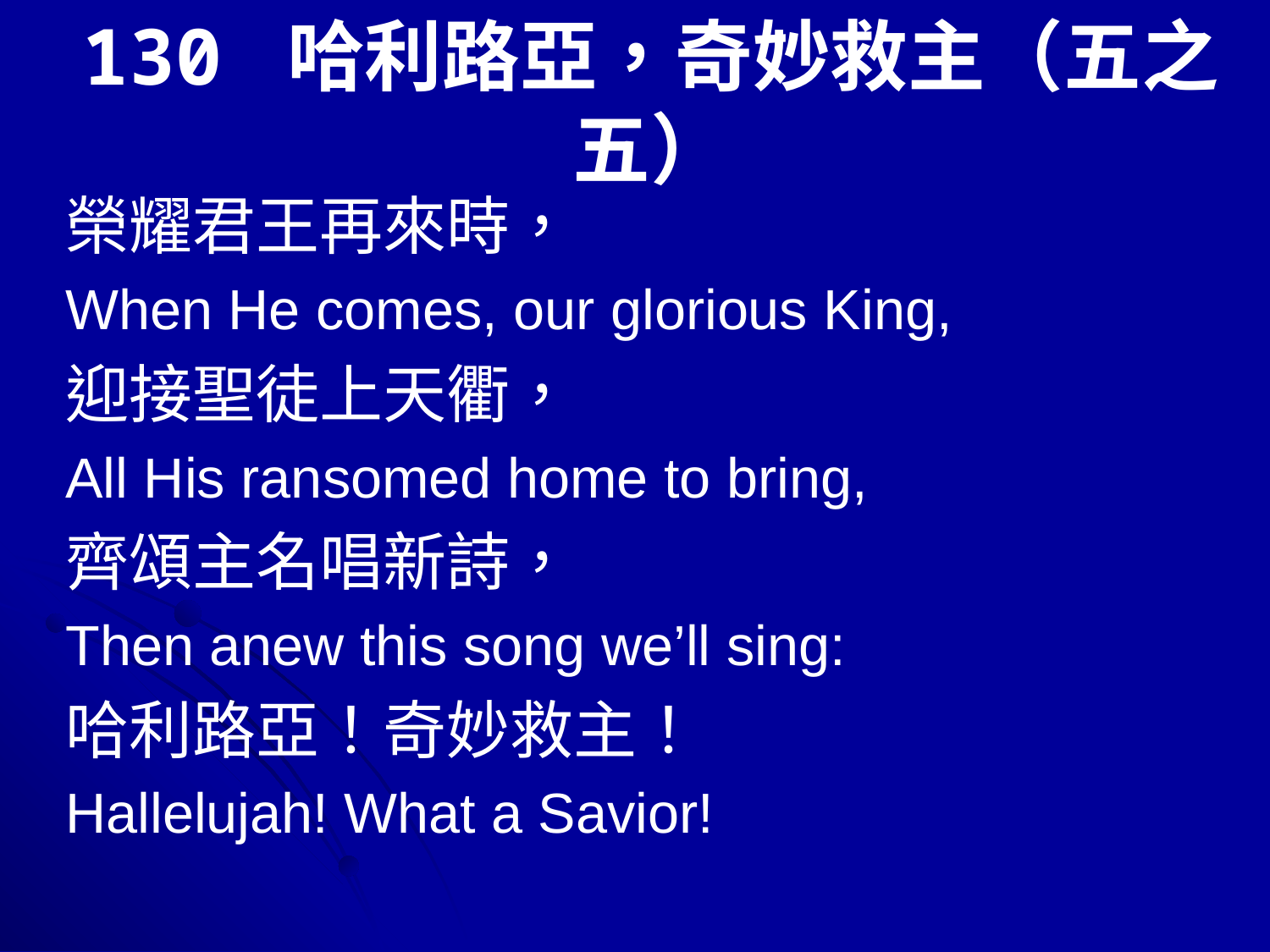

# 130 哈利路亞，奇妙救主（五之五）
榮耀君王再來時，
When He comes, our glorious King,
迎接聖徒上天衢，
All His ransomed home to bring,
齊頌主名唱新詩，
Then anew this song we’ll sing:
哈利路亞！奇妙救主！
Hallelujah! What a Savior!